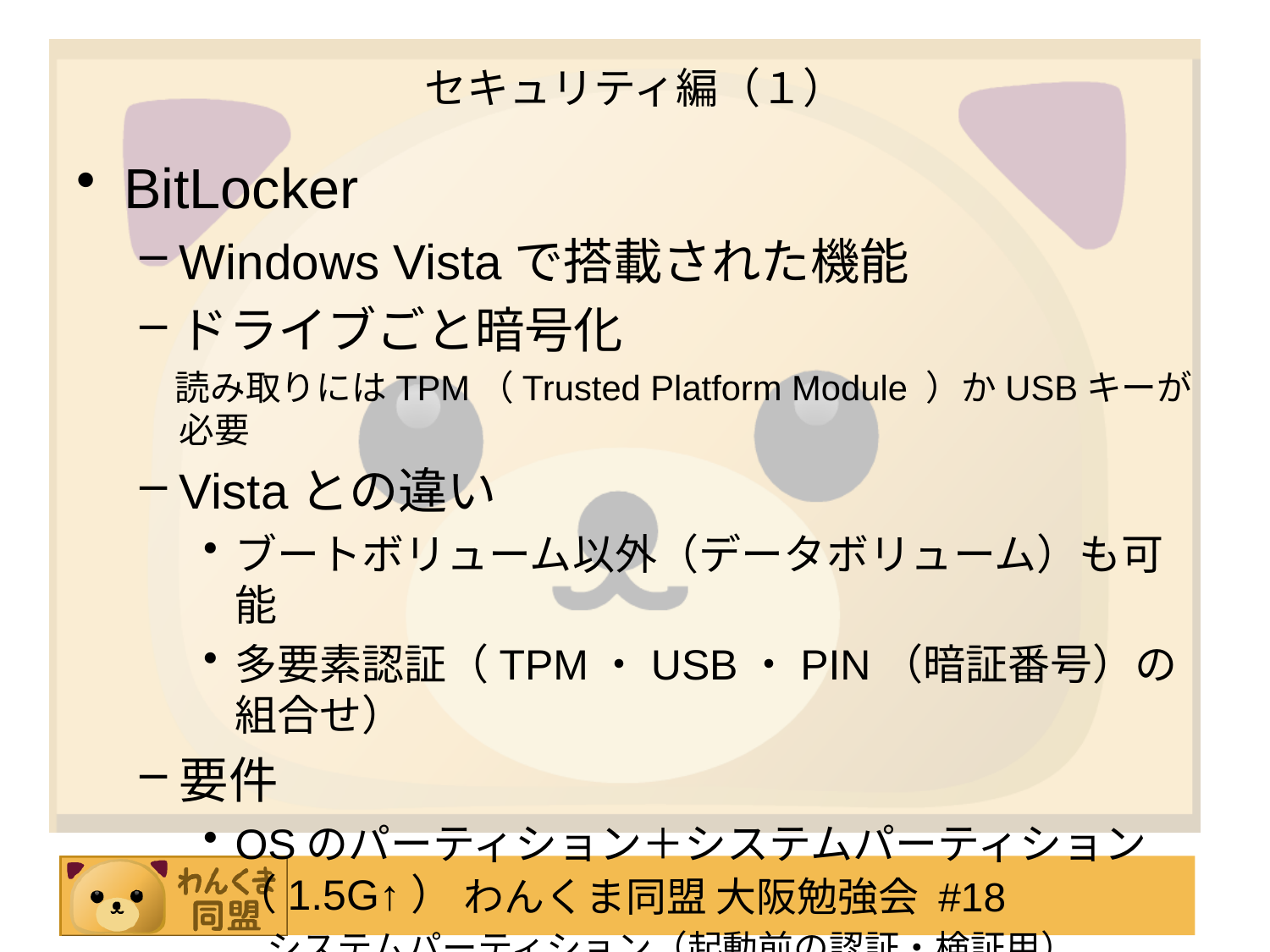

# セキュリティ編（１）
BitLocker
Windows Vistaで搭載された機能
ドライブごと暗号化
　読み取りにはTPM（Trusted Platform Module ）かUSBキーが必要
Vistaとの違い
ブートボリューム以外（データボリューム）も可能
多要素認証（TPM・USB・PIN（暗証番号）の組合せ）
要件
OSのパーティション＋システムパーティション（1.5G↑）
システムパーティション（起動前の認証・検証用）